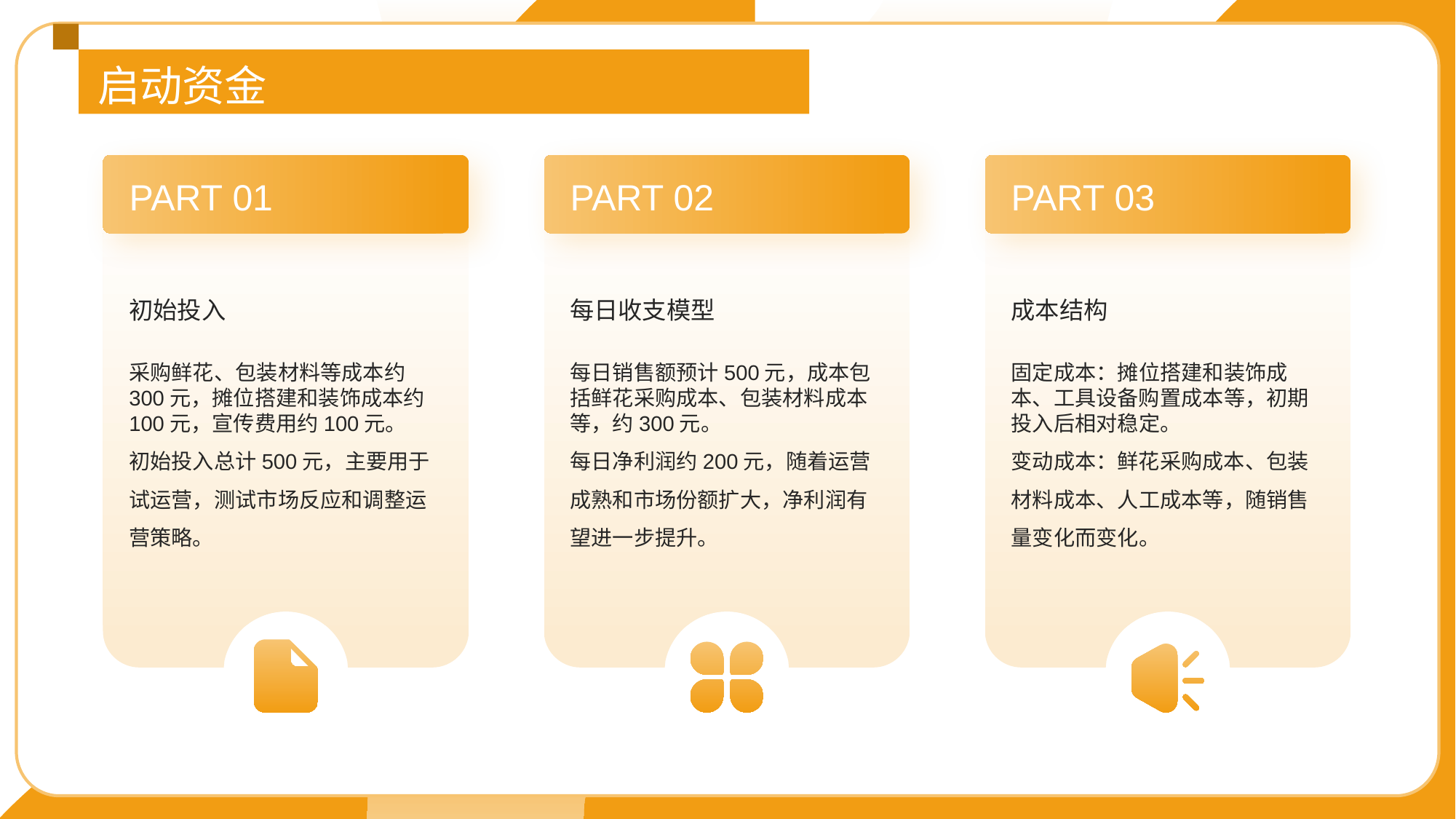

启动资金

PART 01
PART 02
PART 03

初始投入
每日收支模型
成本结构
采购鲜花、包装材料等成本约300元，摊位搭建和装饰成本约100元，宣传费用约100元。
初始投入总计500元，主要用于试运营，测试市场反应和调整运营策略。
每日销售额预计500元，成本包括鲜花采购成本、包装材料成本等，约300元。
每日净利润约200元，随着运营成熟和市场份额扩大，净利润有望进一步提升。
固定成本：摊位搭建和装饰成本、工具设备购置成本等，初期投入后相对稳定。
变动成本：鲜花采购成本、包装材料成本、人工成本等，随销售量变化而变化。